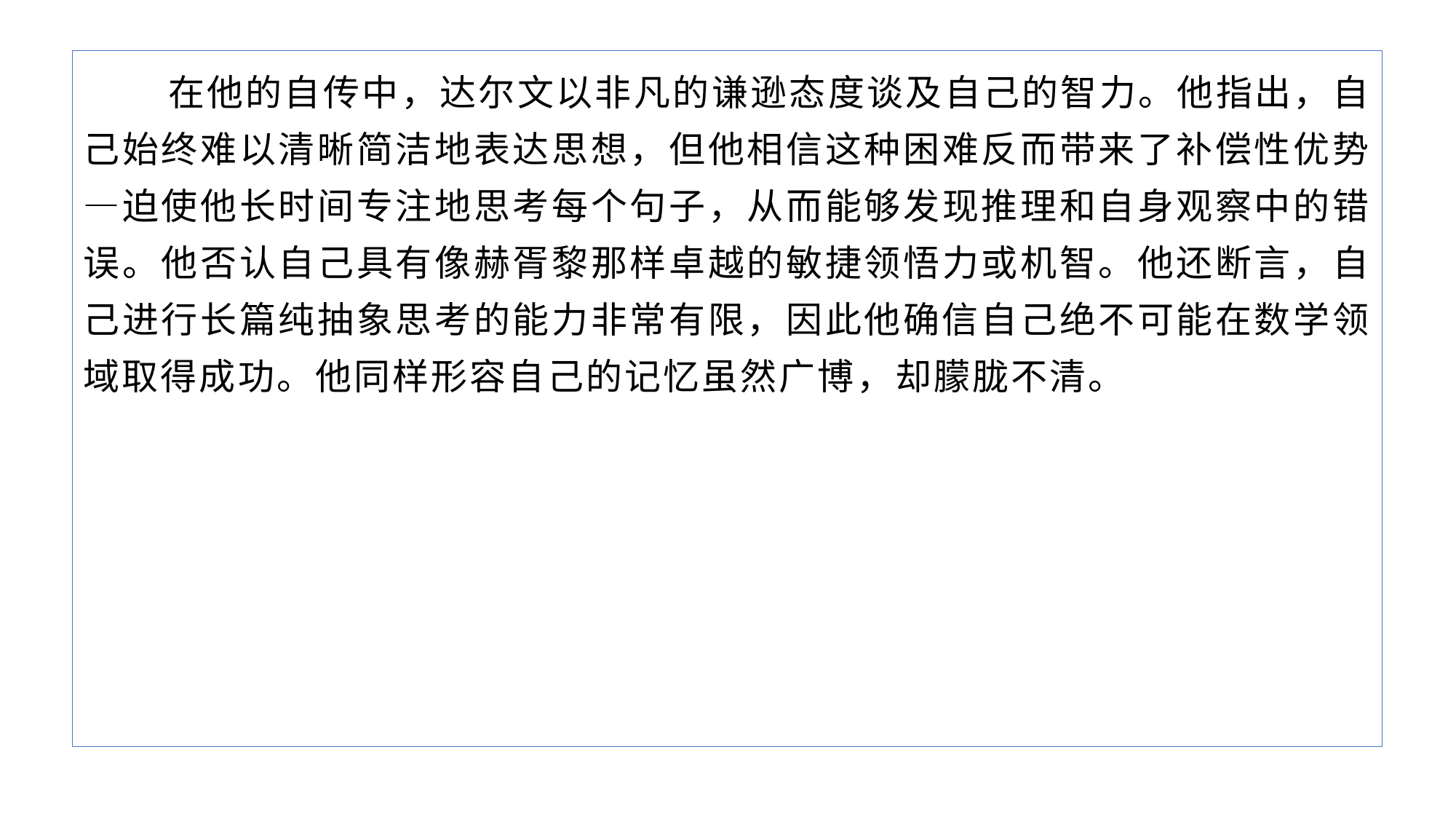

在他的自传中，达尔文以非凡的谦逊态度谈及自己的智力。他指出，自己始终难以清晰简洁地表达思想，但他相信这种困难反而带来了补偿性优势—迫使他长时间专注地思考每个句子，从而能够发现推理和自身观察中的错误。他否认自己具有像赫胥黎那样卓越的敏捷领悟力或机智。他还断言，自己进行长篇纯抽象思考的能力非常有限，因此他确信自己绝不可能在数学领域取得成功。他同样形容自己的记忆虽然广博，却朦胧不清。